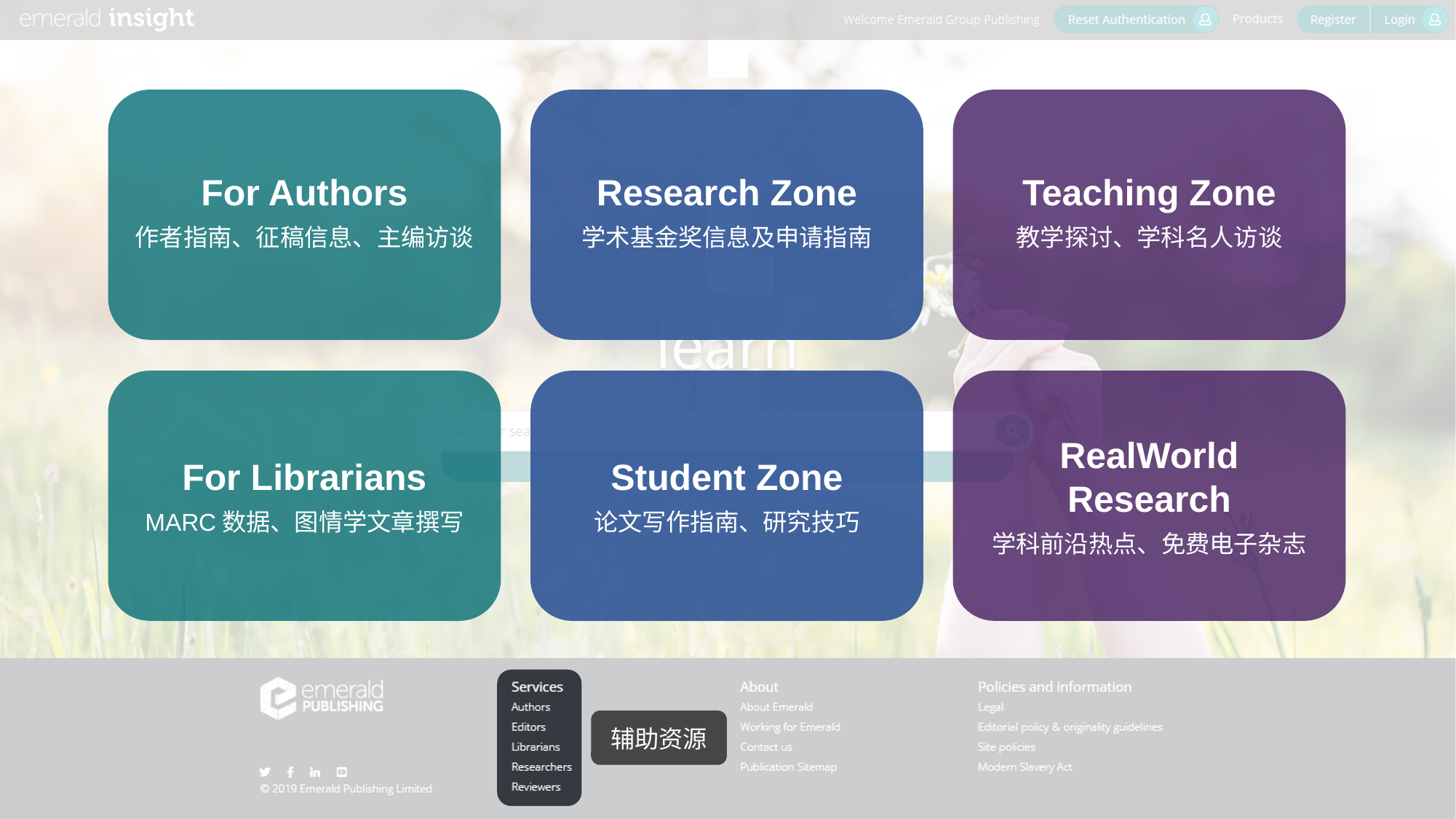

For Authors
作者指南、征稿信息、主编访谈
Research Zone
学术基金奖信息及申请指南
Teaching Zone
教学探讨、学科名人访谈

RealWorld Research
学科前沿热点、免费电子杂志
For Librarians
MARC数据、图情学文章撰写
Student Zone
论文写作指南、研究技巧

辅助资源